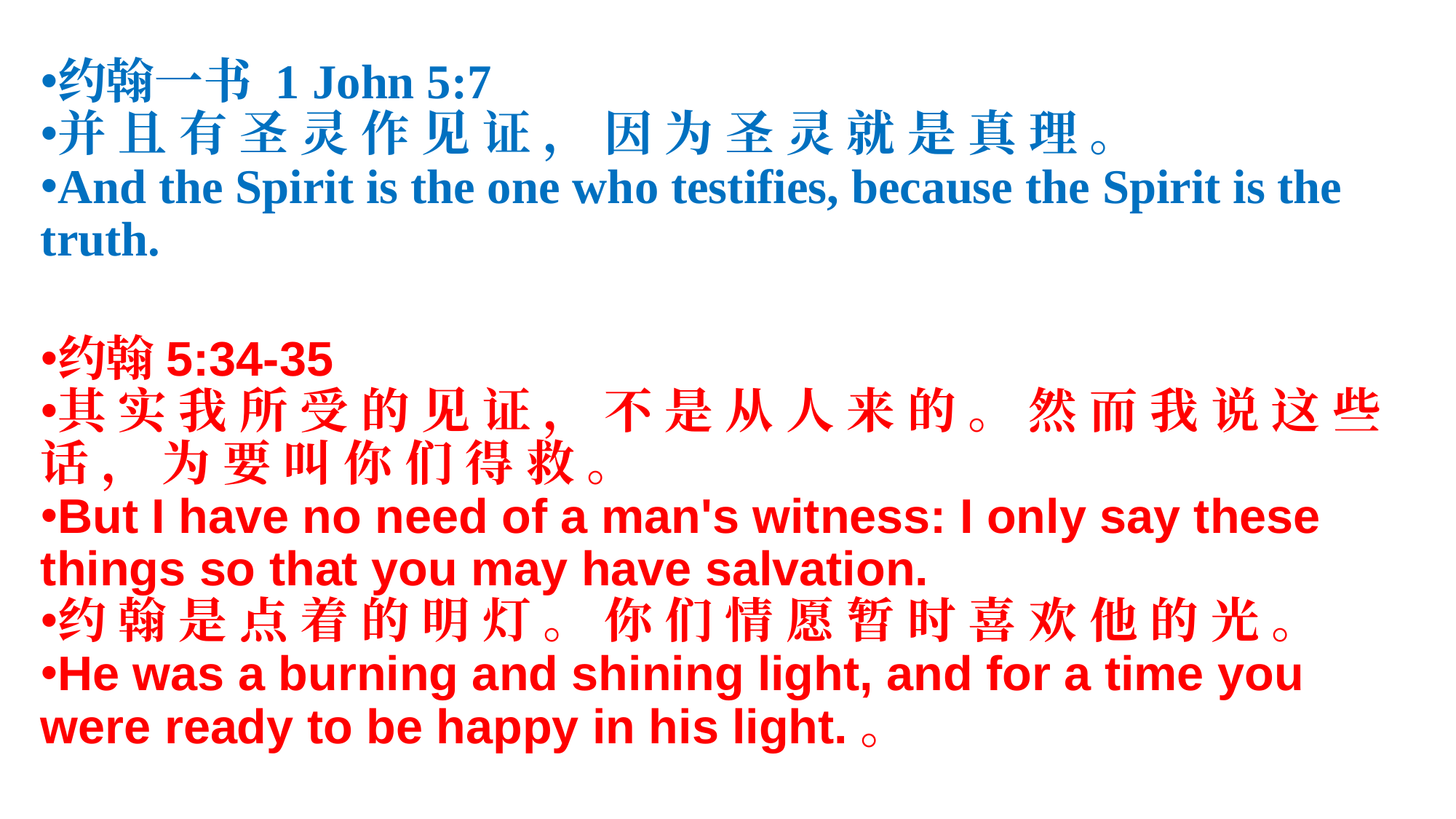

约翰一书 1 John 5:7
并 且 有 圣 灵 作 见 证 ， 因 为 圣 灵 就 是 真 理 。
And the Spirit is the one who testifies, because the Spirit is the truth.

约翰5:34-35
其 实 我 所 受 的 见 证 ， 不 是 从 人 来 的 。 然 而 我 说 这 些 话 ， 为 要 叫 你 们 得 救 。
But I have no need of a man's witness: I only say these things so that you may have salvation.
约 翰 是 点 着 的 明 灯 。 你 们 情 愿 暂 时 喜 欢 他 的 光 。
He was a burning and shining light, and for a time you were ready to be happy in his light.。